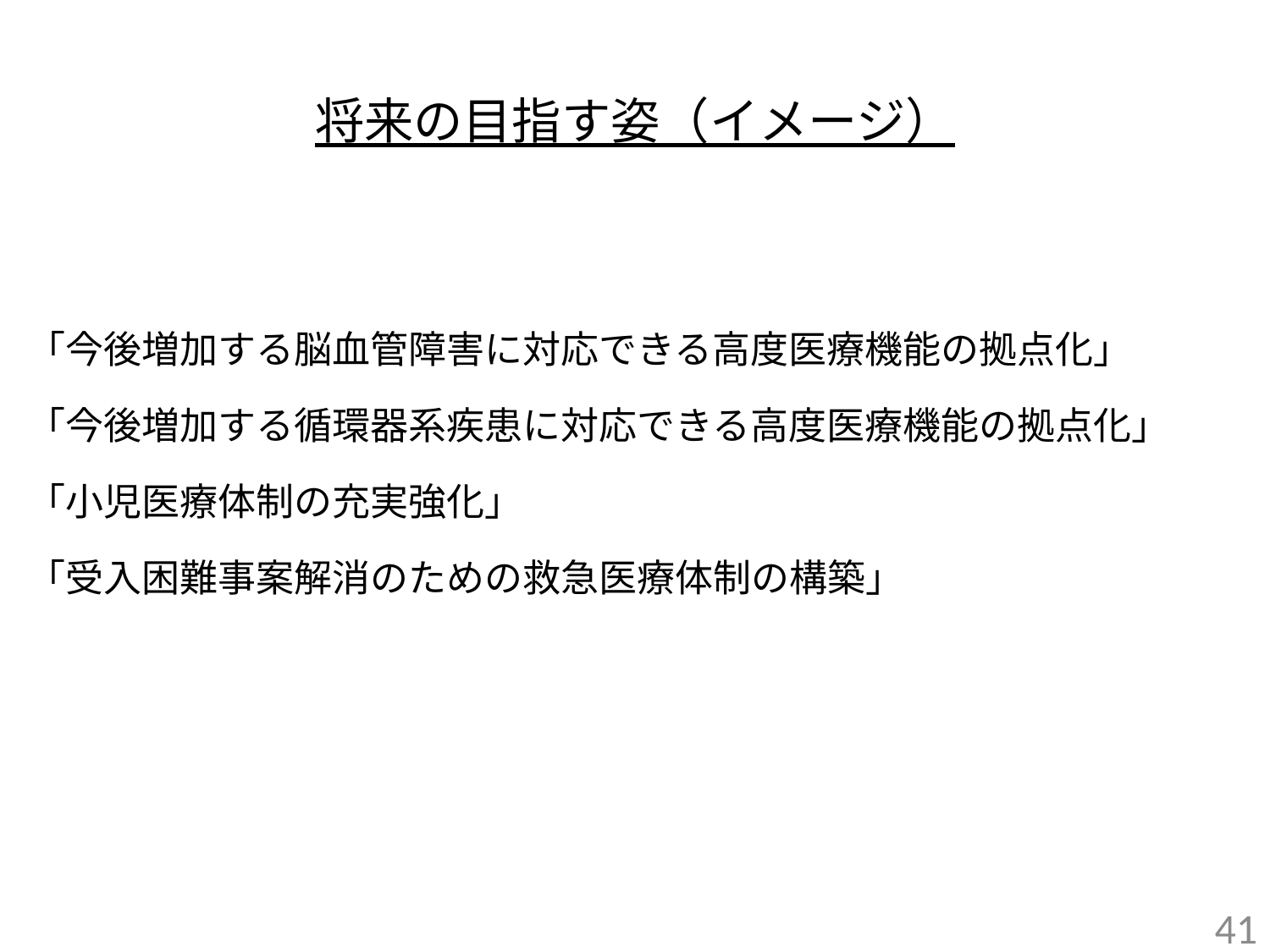

将来の目指す姿（イメージ）
「今後増加する脳血管障害に対応できる高度医療機能の拠点化」
「今後増加する循環器系疾患に対応できる高度医療機能の拠点化」
「小児医療体制の充実強化」
「受入困難事案解消のための救急医療体制の構築」
41